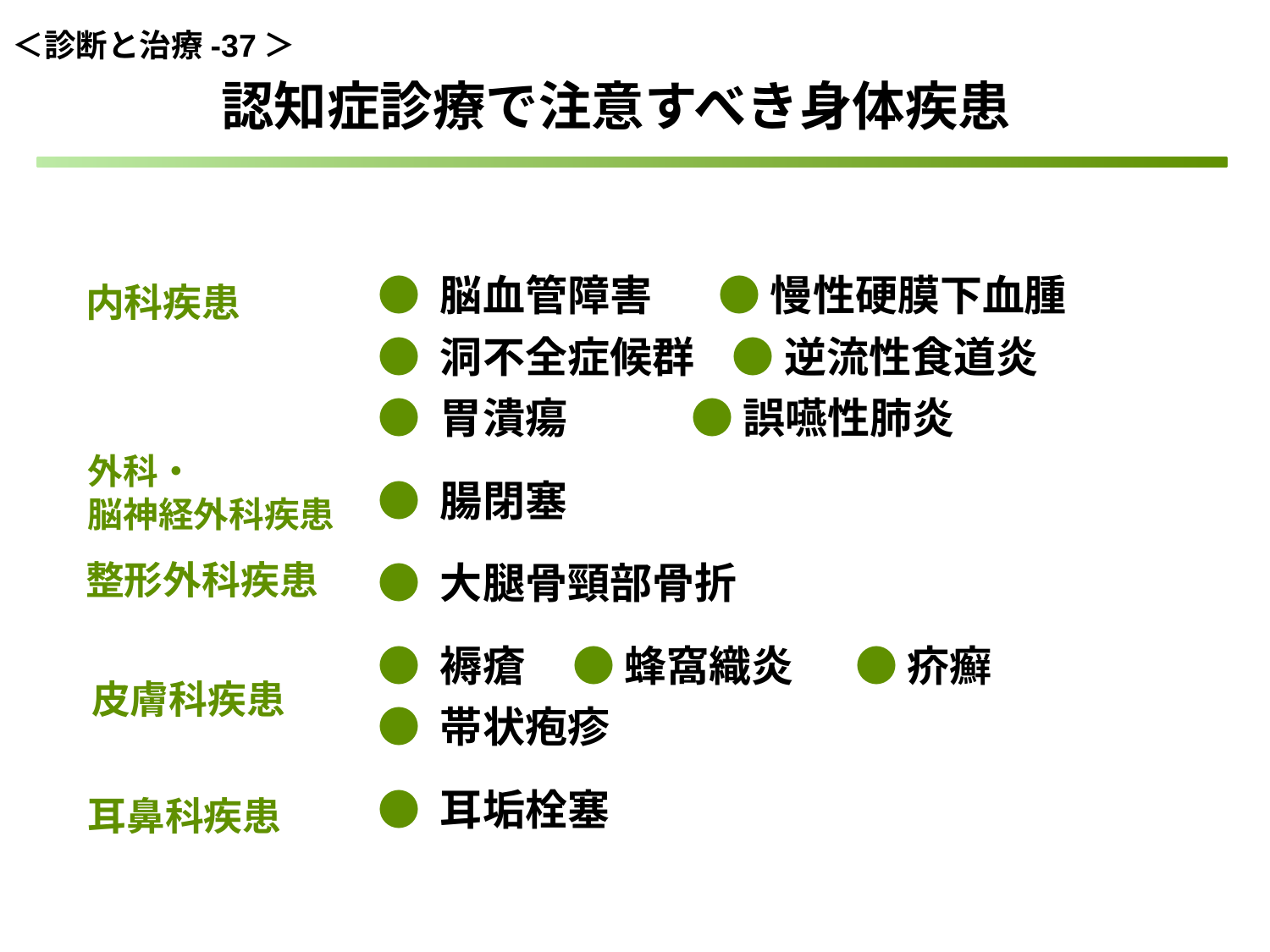

＜診断と治療-37＞
認知症診療で注意すべき身体疾患

● 脳血管障害       ● 慢性硬膜下血腫
● 洞不全症候群    ● 逆流性食道炎
● 胃潰瘍             ● 誤嚥性肺炎
● 腸閉塞
● 大腿骨頸部骨折
● 褥瘡     ● 蜂窩織炎　  ● 疥癬
● 帯状疱疹
● 耳垢栓塞

内科疾患

外科・
脳神経外科疾患
整形外科疾患

皮膚科疾患

耳鼻科疾患